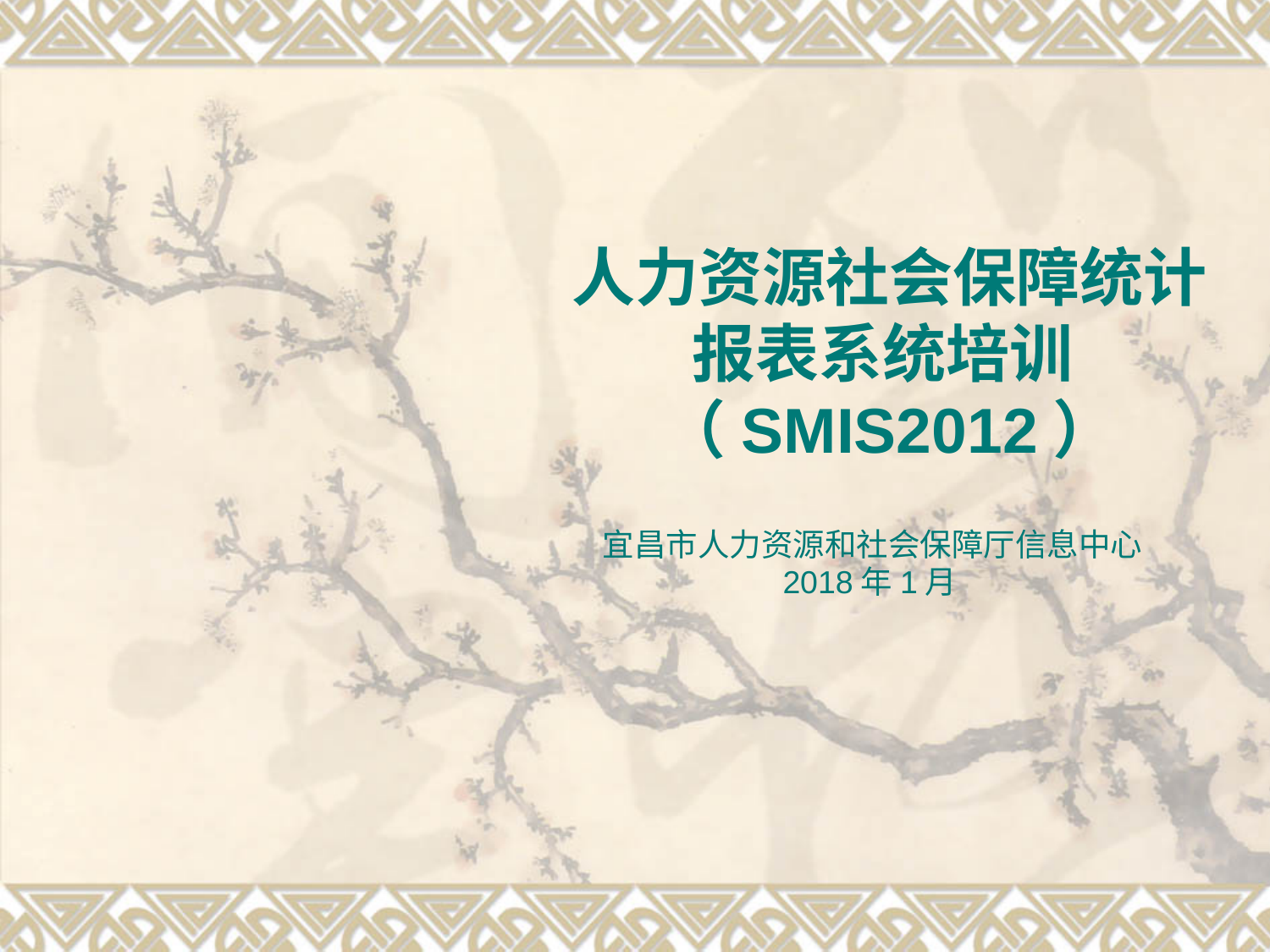

# 人力资源社会保障统计 报表系统培训 （SMIS2012）
            宜昌市人力资源和社会保障厅信息中心
          2018年1月